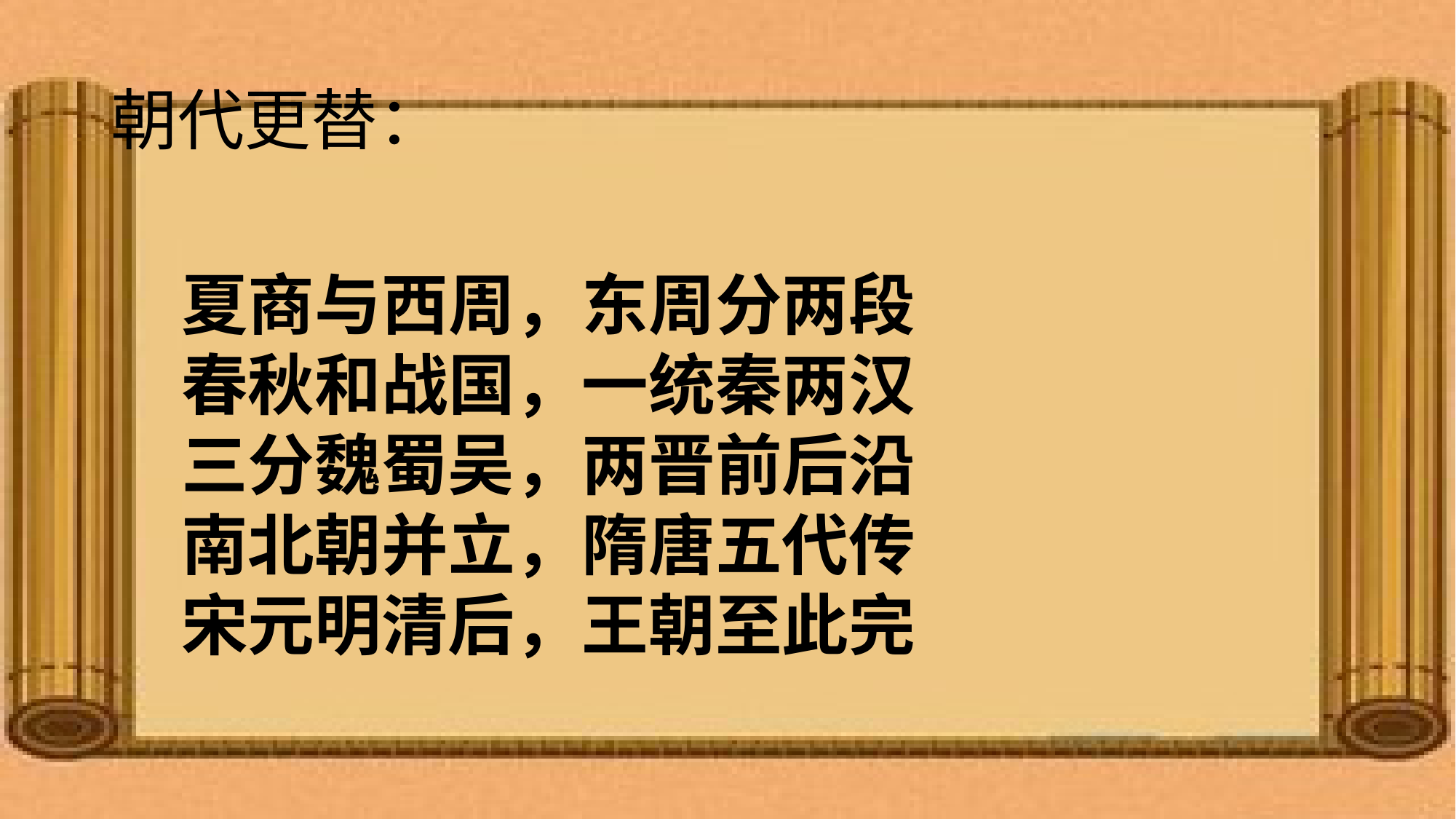

# 朝代更替：
夏商与西周，东周分两段
春秋和战国，一统秦两汉
三分魏蜀吴，两晋前后沿
南北朝并立，隋唐五代传
宋元明清后，王朝至此完